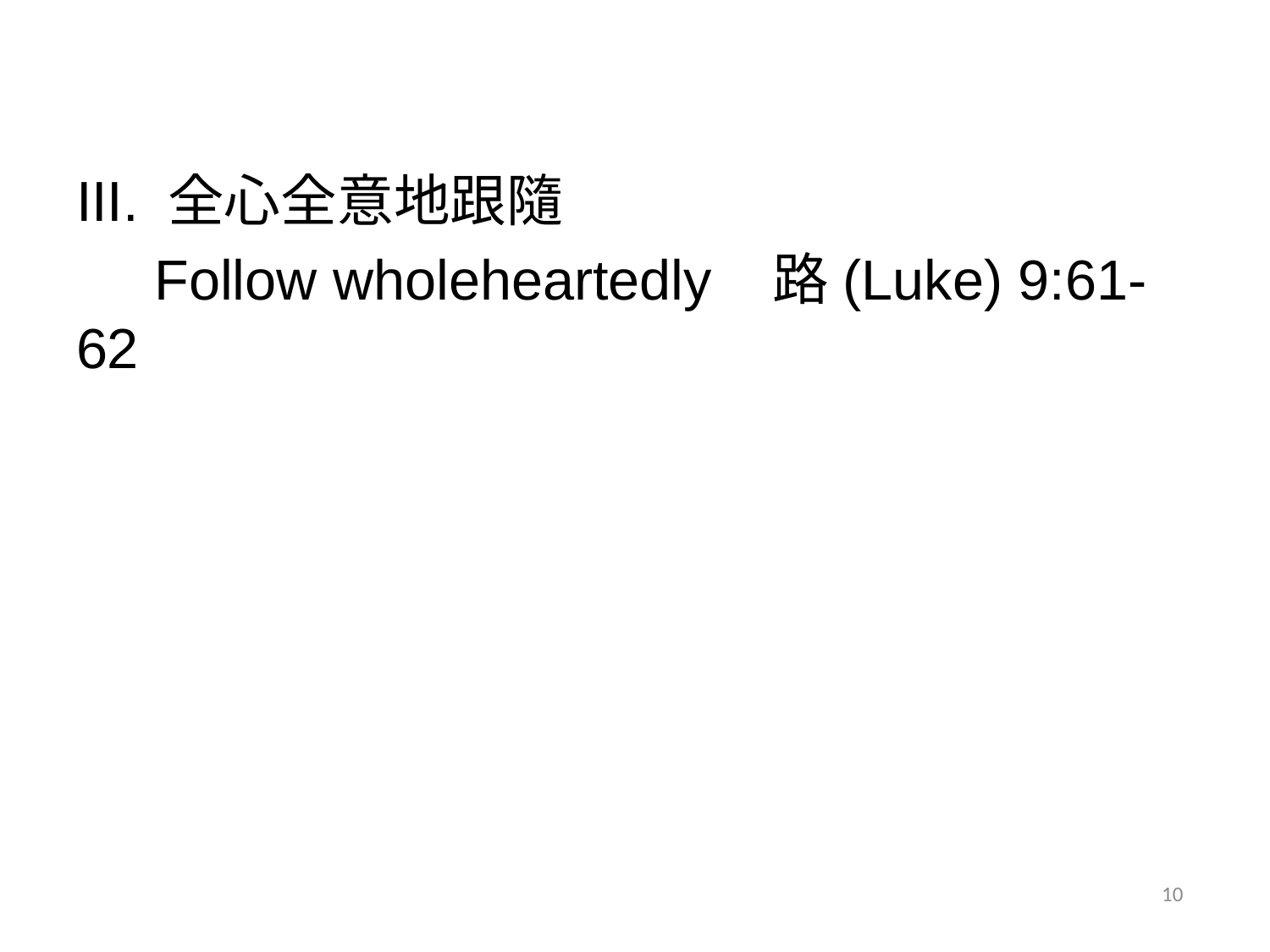

#
III. 全心全意地跟隨
     Follow wholeheartedly   路(Luke) 9:61-62

10